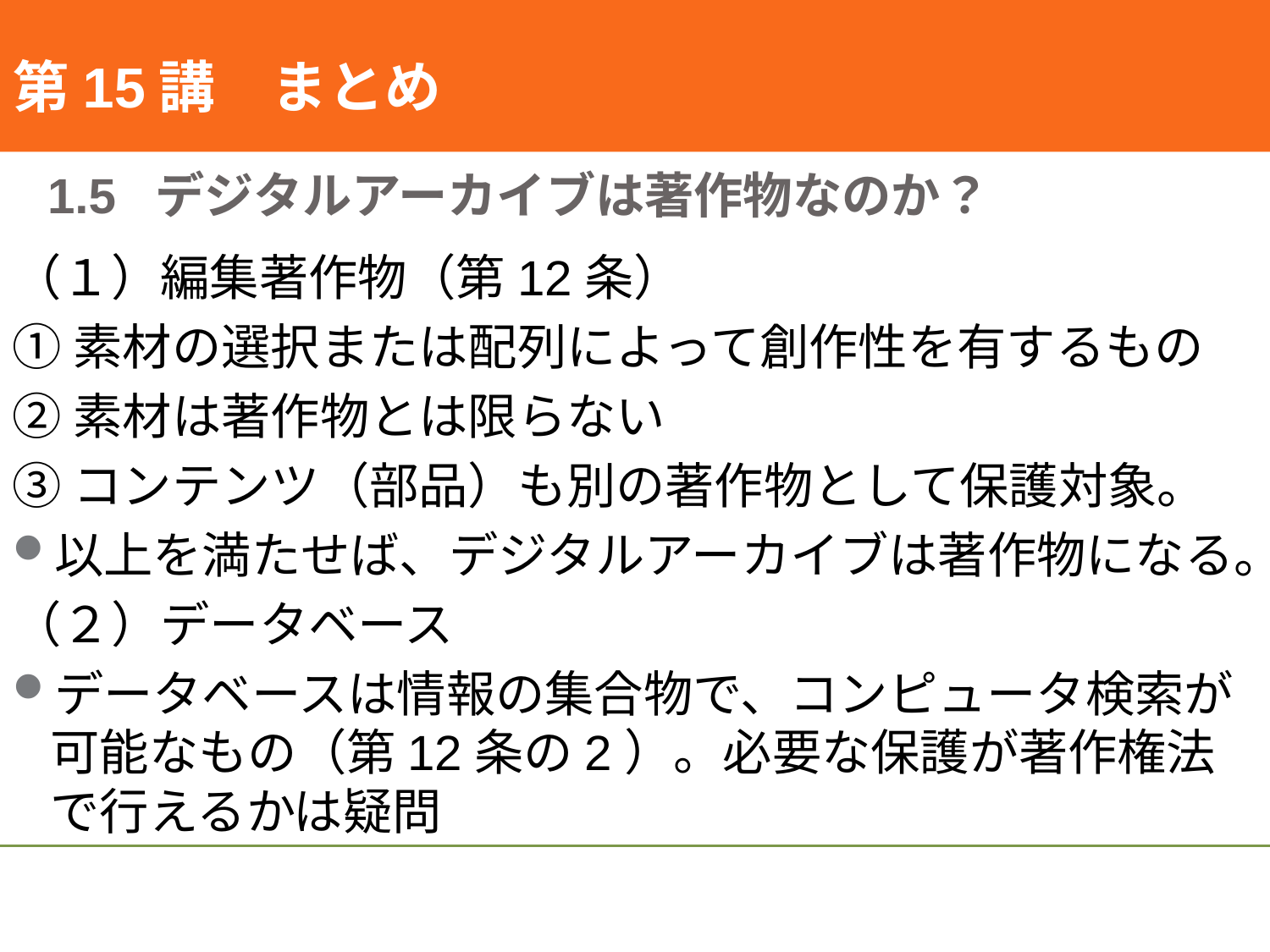

#
第15講　まとめ
1.5  デジタルアーカイブは著作物なのか？
（１）編集著作物（第12条）
①素材の選択または配列によって創作性を有するもの
②素材は著作物とは限らない
③コンテンツ（部品）も別の著作物として保護対象。
以上を満たせば、デジタルアーカイブは著作物になる。
（２）データベース
データベースは情報の集合物で、コンピュータ検索が可能なもの（第12条の2）。必要な保護が著作権法で行えるかは疑問